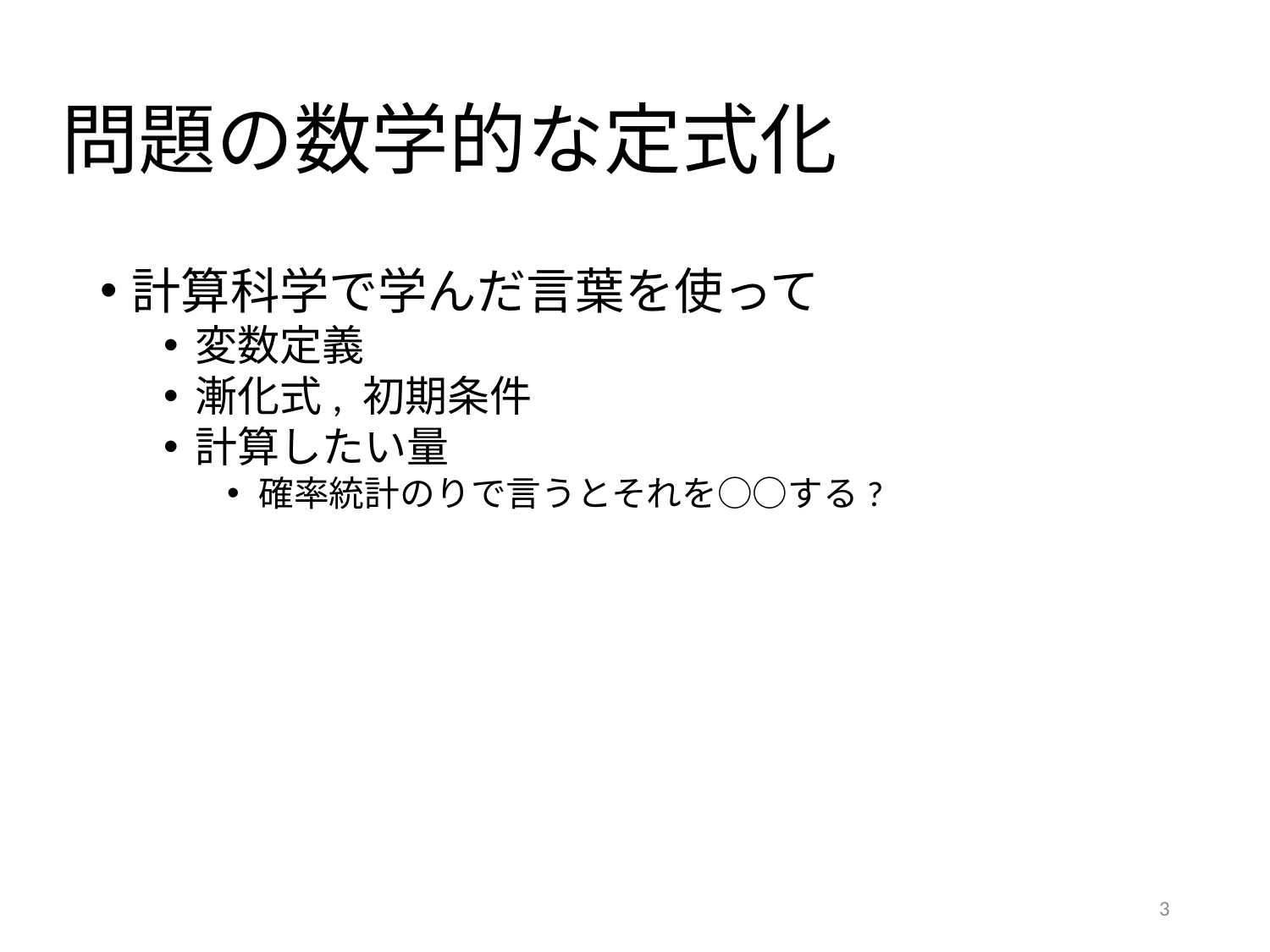

# 問題の数学的な定式化
計算科学で学んだ言葉を使って
変数定義
漸化式, 初期条件
計算したい量
確率統計のりで言うとそれを○○する?
3